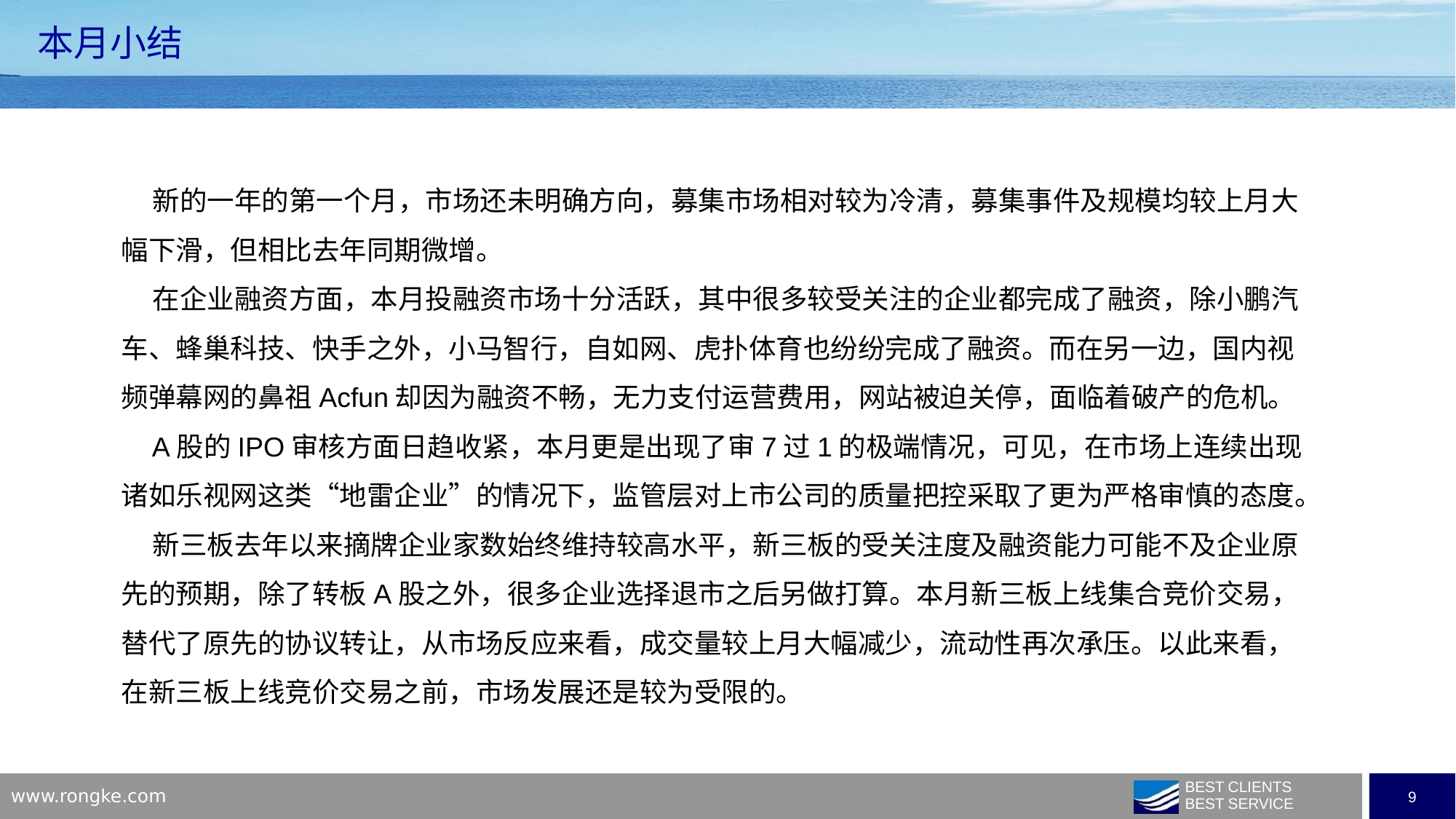

本月小结
    新的一年的第一个月，市场还未明确方向，募集市场相对较为冷清，募集事件及规模均较上月大幅下滑，但相比去年同期微增。
    在企业融资方面，本月投融资市场十分活跃，其中很多较受关注的企业都完成了融资，除小鹏汽车、蜂巢科技、快手之外，小马智行，自如网、虎扑体育也纷纷完成了融资。而在另一边，国内视频弹幕网的鼻祖Acfun却因为融资不畅，无力支付运营费用，网站被迫关停，面临着破产的危机。
    A股的IPO审核方面日趋收紧，本月更是出现了审7过1的极端情况，可见，在市场上连续出现诸如乐视网这类“地雷企业”的情况下，监管层对上市公司的质量把控采取了更为严格审慎的态度。
    新三板去年以来摘牌企业家数始终维持较高水平，新三板的受关注度及融资能力可能不及企业原先的预期，除了转板A股之外，很多企业选择退市之后另做打算。本月新三板上线集合竞价交易，替代了原先的协议转让，从市场反应来看，成交量较上月大幅减少，流动性再次承压。以此来看，在新三板上线竞价交易之前，市场发展还是较为受限的。